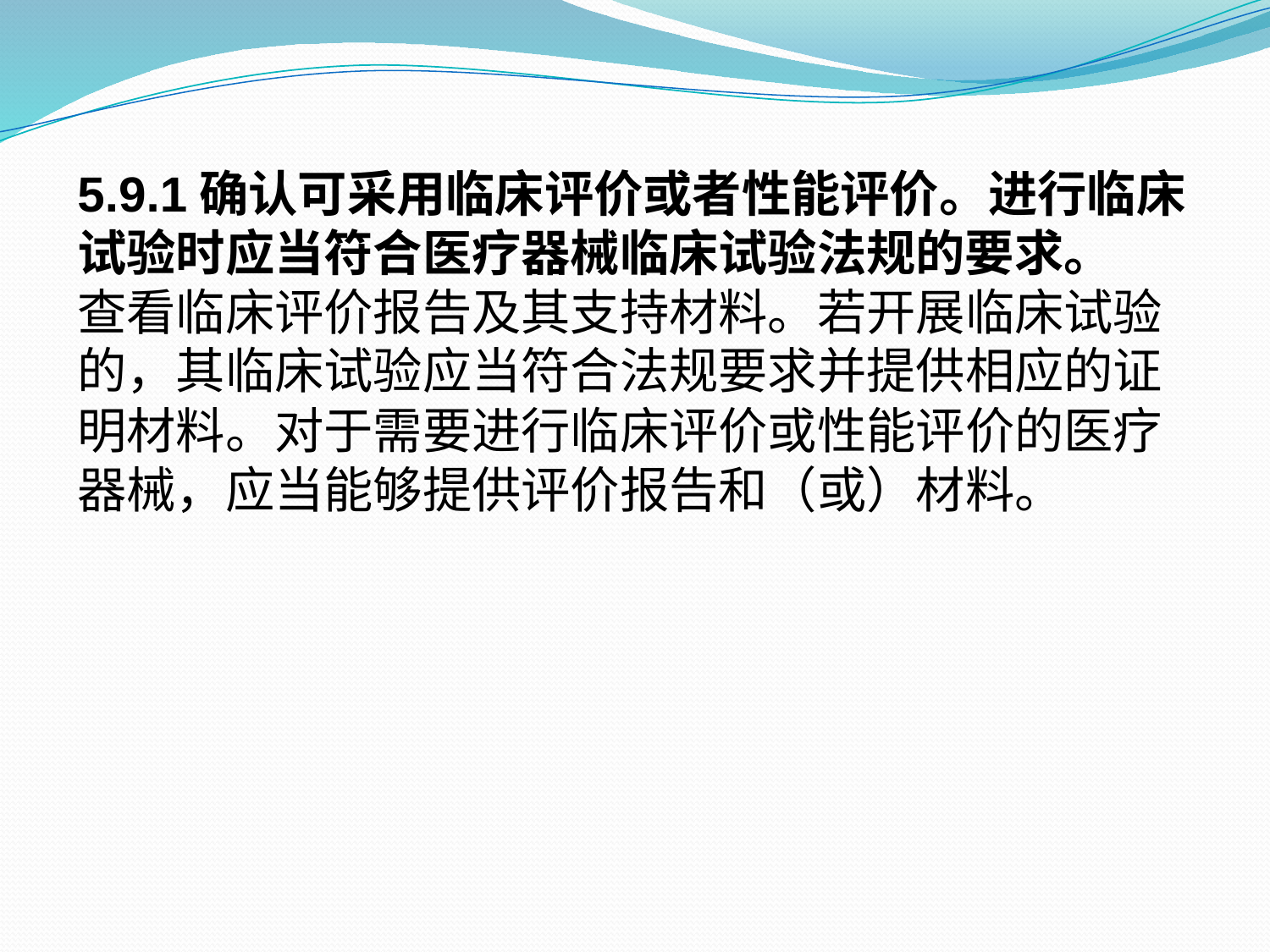

5.9.1确认可采用临床评价或者性能评价。进行临床试验时应当符合医疗器械临床试验法规的要求。
查看临床评价报告及其支持材料。若开展临床试验的，其临床试验应当符合法规要求并提供相应的证明材料。对于需要进行临床评价或性能评价的医疗器械，应当能够提供评价报告和（或）材料。